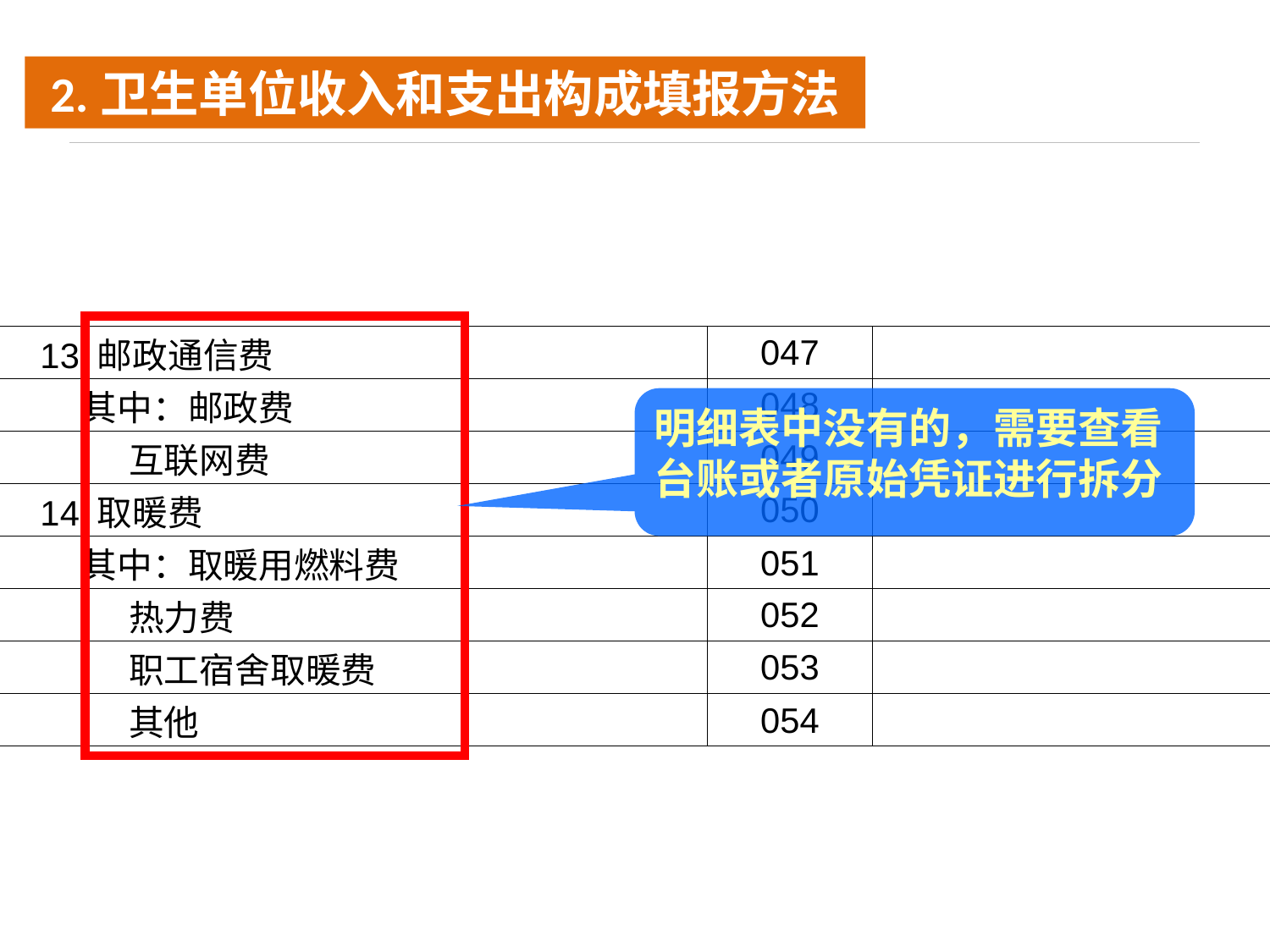

2.卫生单位收入和支出构成填报方法

| 13.邮政通信费 | 047 |  |
| --- | --- | --- |
| 其中：邮政费 | 048 |  |
| 互联网费 | 049 |  |
| 14.取暖费 | 050 |  |
| 其中：取暖用燃料费 | 051 |  |
| 热力费 | 052 |  |
| 职工宿舍取暖费 | 053 |  |
| 其他 | 054 |  |
明细表中没有的，需要查看台账或者原始凭证进行拆分